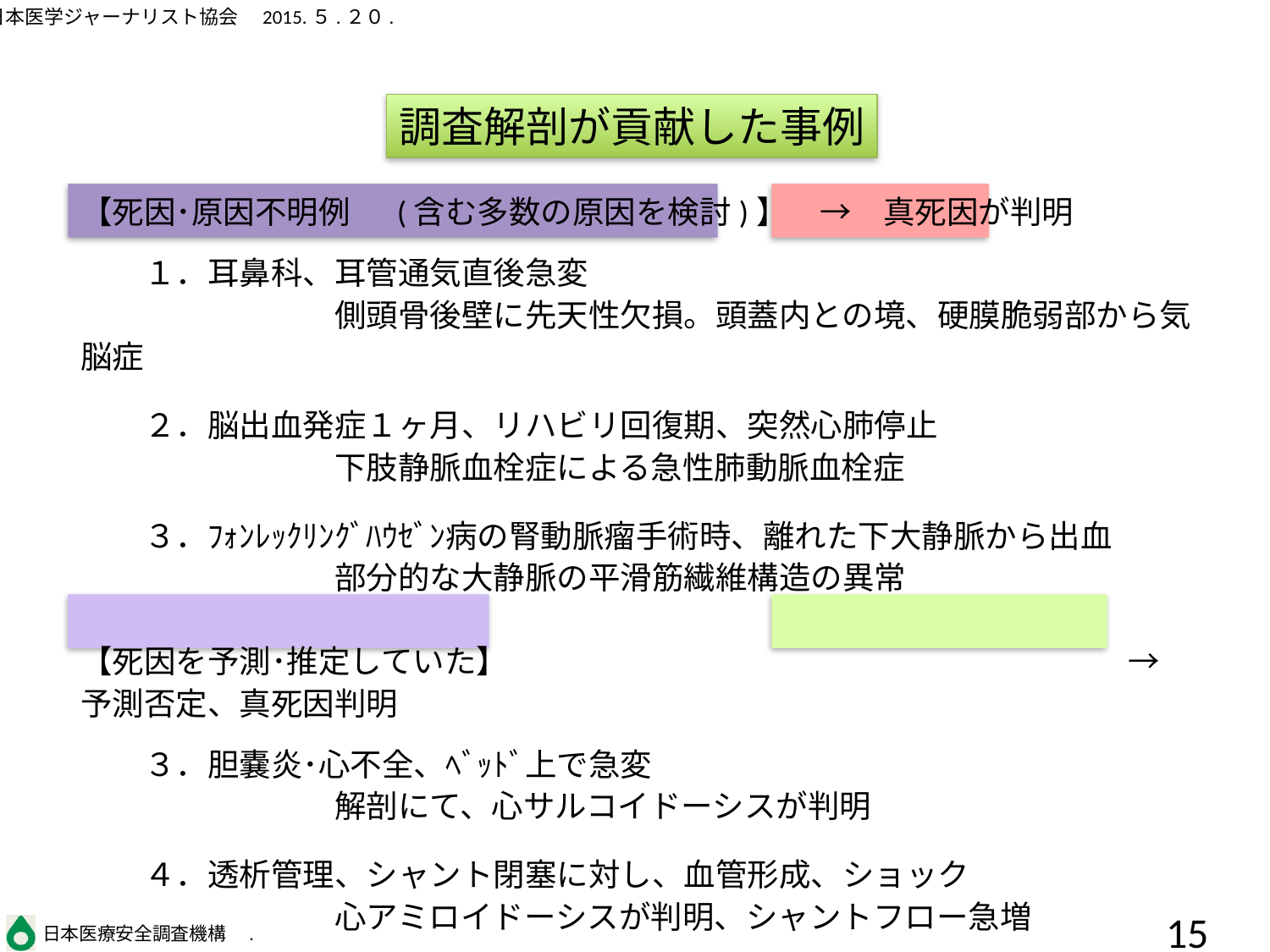

調査解剖が貢献した事例
【死因･原因不明例　 (含む多数の原因を検討)】　→　真死因が判明

　　１．耳鼻科、耳管通気直後急変
		側頭骨後壁に先天性欠損。頭蓋内との境、硬膜脆弱部から気脳症

　　２．脳出血発症１ヶ月、リハビリ回復期、突然心肺停止
　		下肢静脈血栓症による急性肺動脈血栓症

　　３．ﾌｫﾝﾚｯｸﾘﾝｸﾞﾊｳｾﾞﾝ病の腎動脈瘤手術時、離れた下大静脈から出血
		部分的な大静脈の平滑筋繊維構造の異常

【死因を予測･推定していた】					　→　予測否定、真死因判明

　　３．胆嚢炎･心不全、ﾍﾞｯﾄﾞ上で急変
　		解剖にて、心サルコイドーシスが判明

　　４．透析管理、シャント閉塞に対し、血管形成、ショック
　		心アミロイドーシスが判明、シャントフロー急増